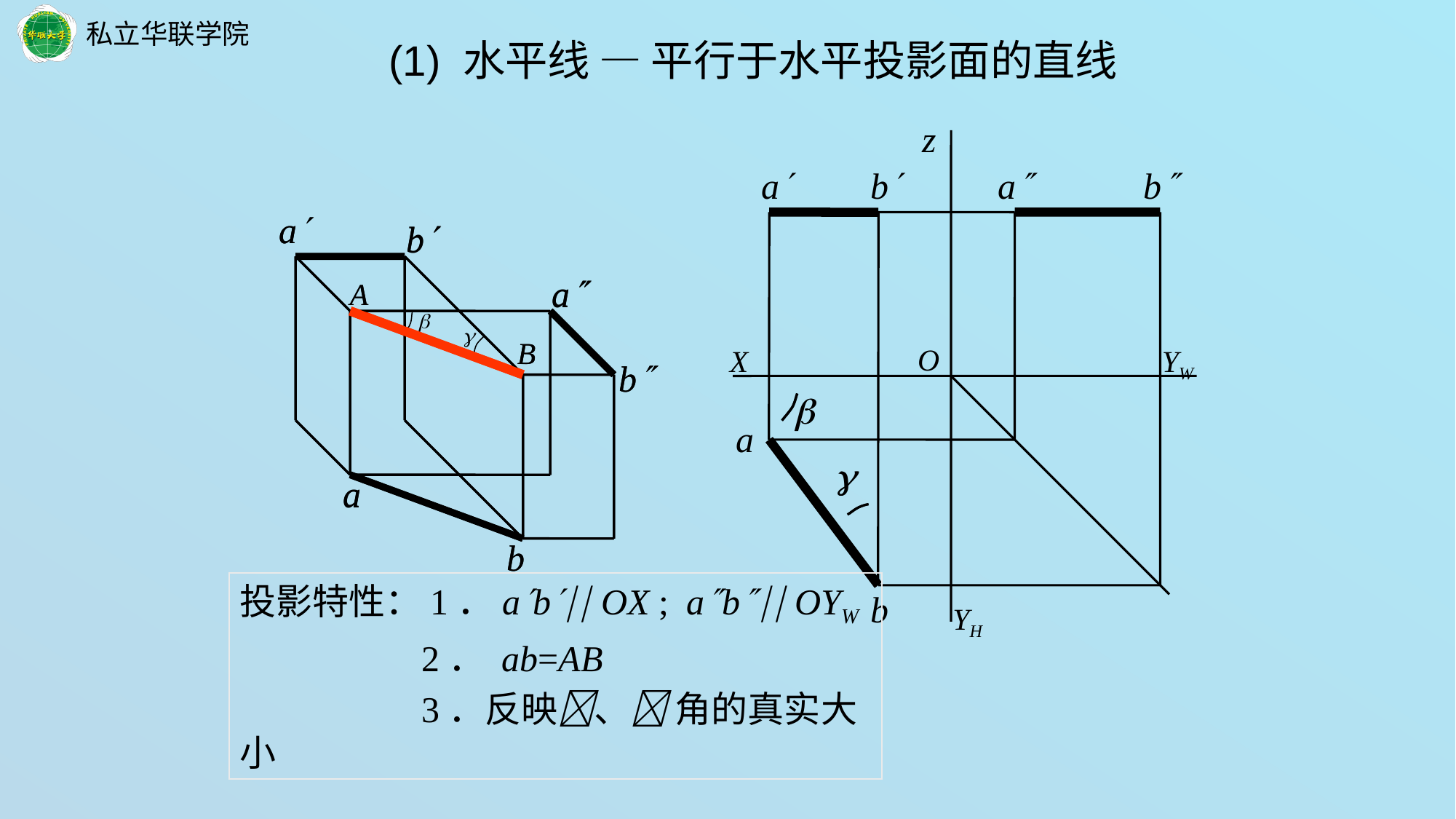

(1) 水平线 — 平行于水平投影面的直线
z

a′
b′
a″
b″

O
X
YW

a

b

YH

a′
b′

a″

a

b

b″

a′
b′

a″

a

b

b″
A

B
A

B
β

γ

β

γ

β

γ

投影特性：1．a′b′|| OX ;  a″b″|| OYW
                    2． ab=AB
                    3．反映β、γ 角的真实大小